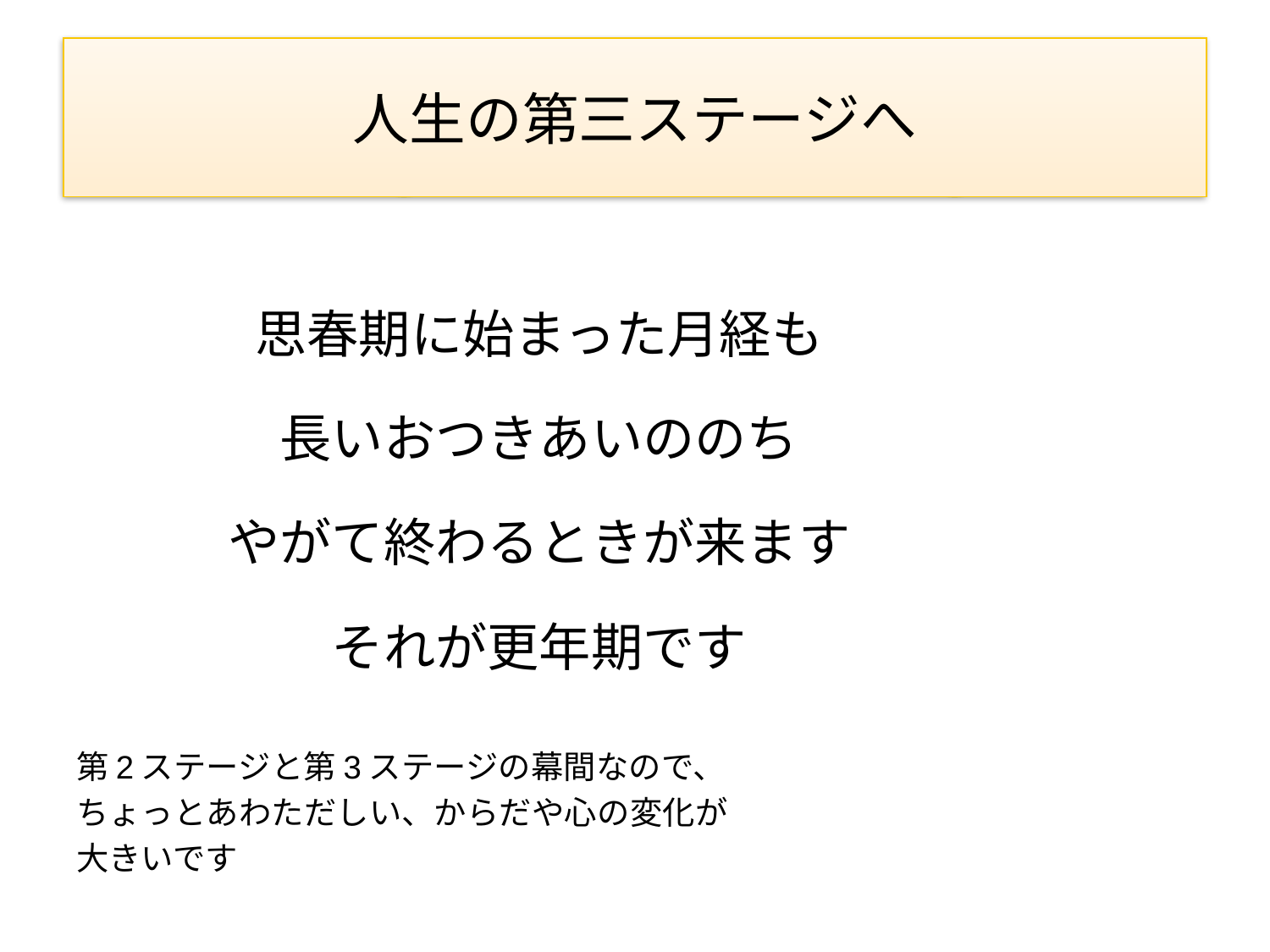

# 人生の第三ステージへ

思春期に始まった月経も

長いおつきあいののち

やがて終わるときが来ます

それが更年期です

第2ステージと第3ステージの幕間なので、
ちょっとあわただしい、からだや心の変化が
大きいです